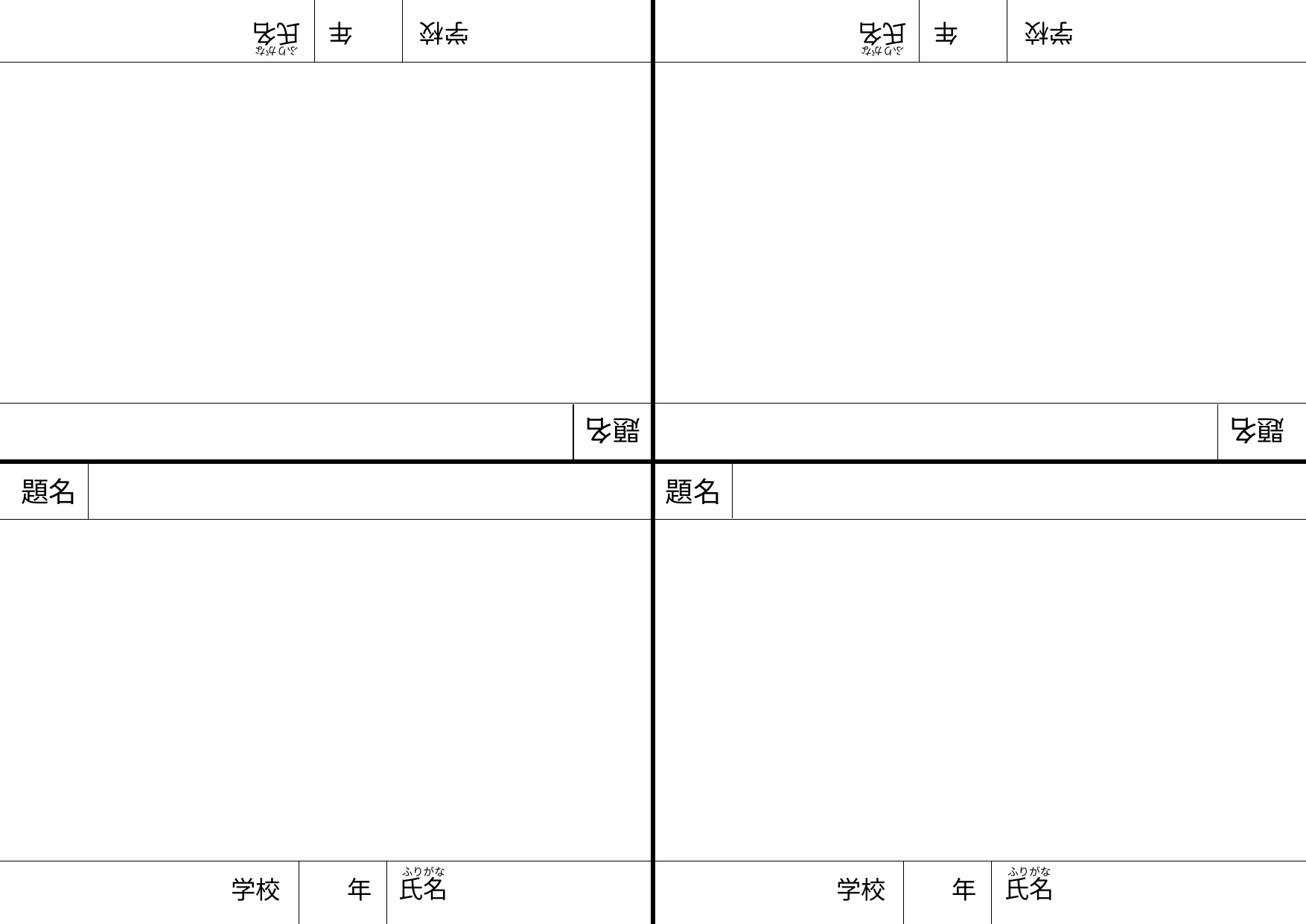

題名
題名
ふりがな
氏名
ふりがな
氏名
学校
年
学校
年
題名
題名
ふりがな
氏名
ふりがな
氏名
学校
年
学校
年